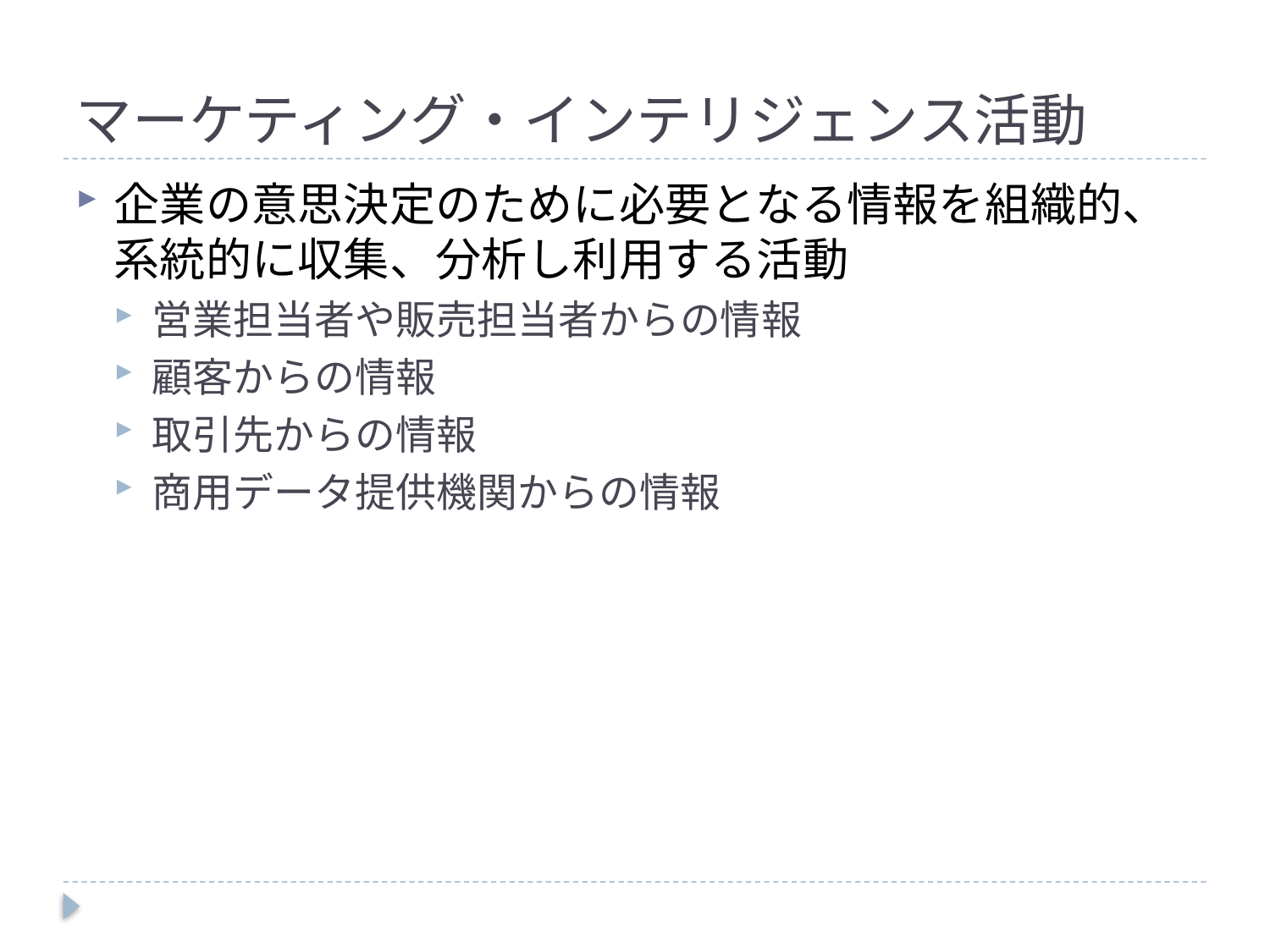

# マーケティング・インテリジェンス活動
企業の意思決定のために必要となる情報を組織的、系統的に収集、分析し利用する活動
営業担当者や販売担当者からの情報
顧客からの情報
取引先からの情報
商用データ提供機関からの情報